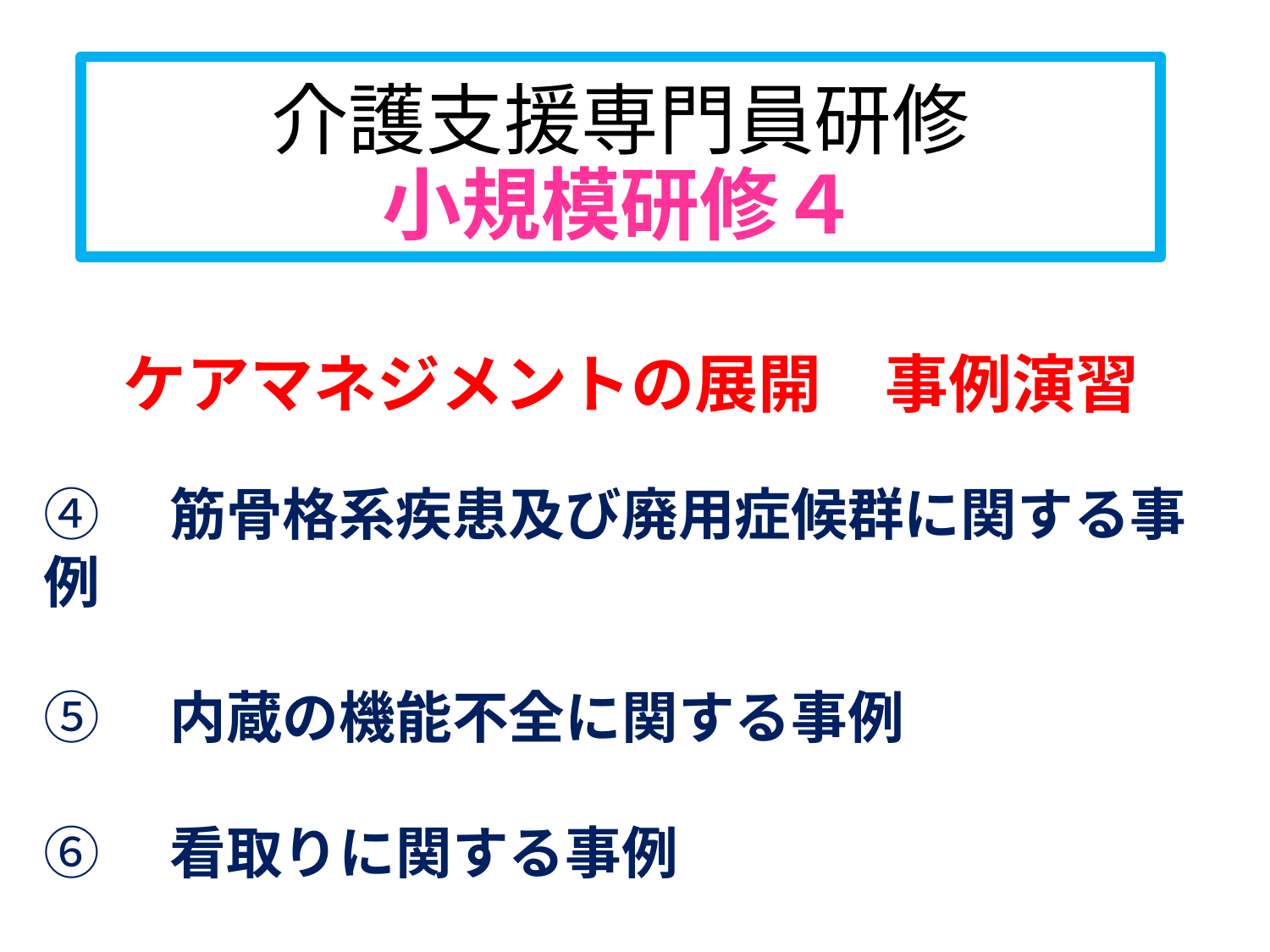

# 介護支援専門員研修 小規模研修４
ケアマネジメントの展開　事例演習

④　筋骨格系疾患及び廃用症候群に関する事例

⑤　内蔵の機能不全に関する事例

⑥　看取りに関する事例